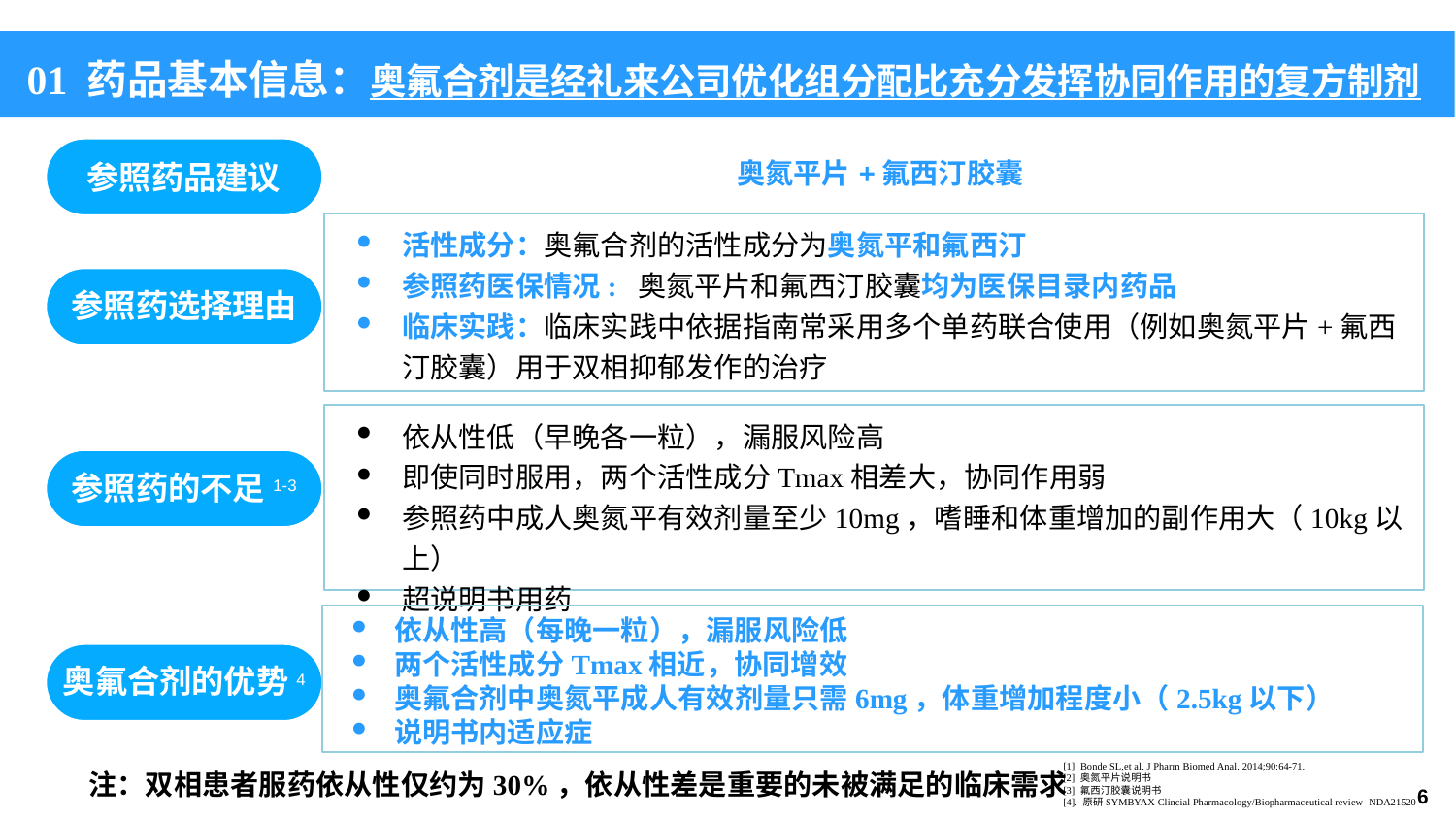

01 药品基本信息：奥氟合剂是经礼来公司优化组分配比充分发挥协同作用的复方制剂
| 奥氮平片+氟西汀胶囊 |
| --- |

参照药品建议
活性成分：奥氟合剂的活性成分为奥氮平和氟西汀
参照药医保情况:  奥氮平片和氟西汀胶囊均为医保目录内药品
临床实践：临床实践中依据指南常采用多个单药联合使用（例如奥氮平片+氟西汀胶囊）用于双相抑郁发作的治疗

参照药选择理由
依从性低（早晚各一粒），漏服风险高
即使同时服用，两个活性成分Tmax相差大，协同作用弱
参照药中成人奥氮平有效剂量至少10mg，嗜睡和体重增加的副作用大（10kg以上）
超说明书用药

参照药的不足1-3
依从性高（每晚一粒），漏服风险低
两个活性成分Tmax相近，协同增效
奥氟合剂中奥氮平成人有效剂量只需6mg，体重增加程度小（2.5kg以下）
说明书内适应症

奥氟合剂的优势4
[1]  Bonde SL,et al. J Pharm Biomed Anal. 2014;90:64-71.
[2] 奥氮平片说明书
[3] 氟西汀胶囊说明书
[4]. 原研SYMBYAX Clincial Pharmacology/Biopharmaceutical review- NDA21520
注：双相患者服药依从性仅约为30%，依从性差是重要的未被满足的临床需求